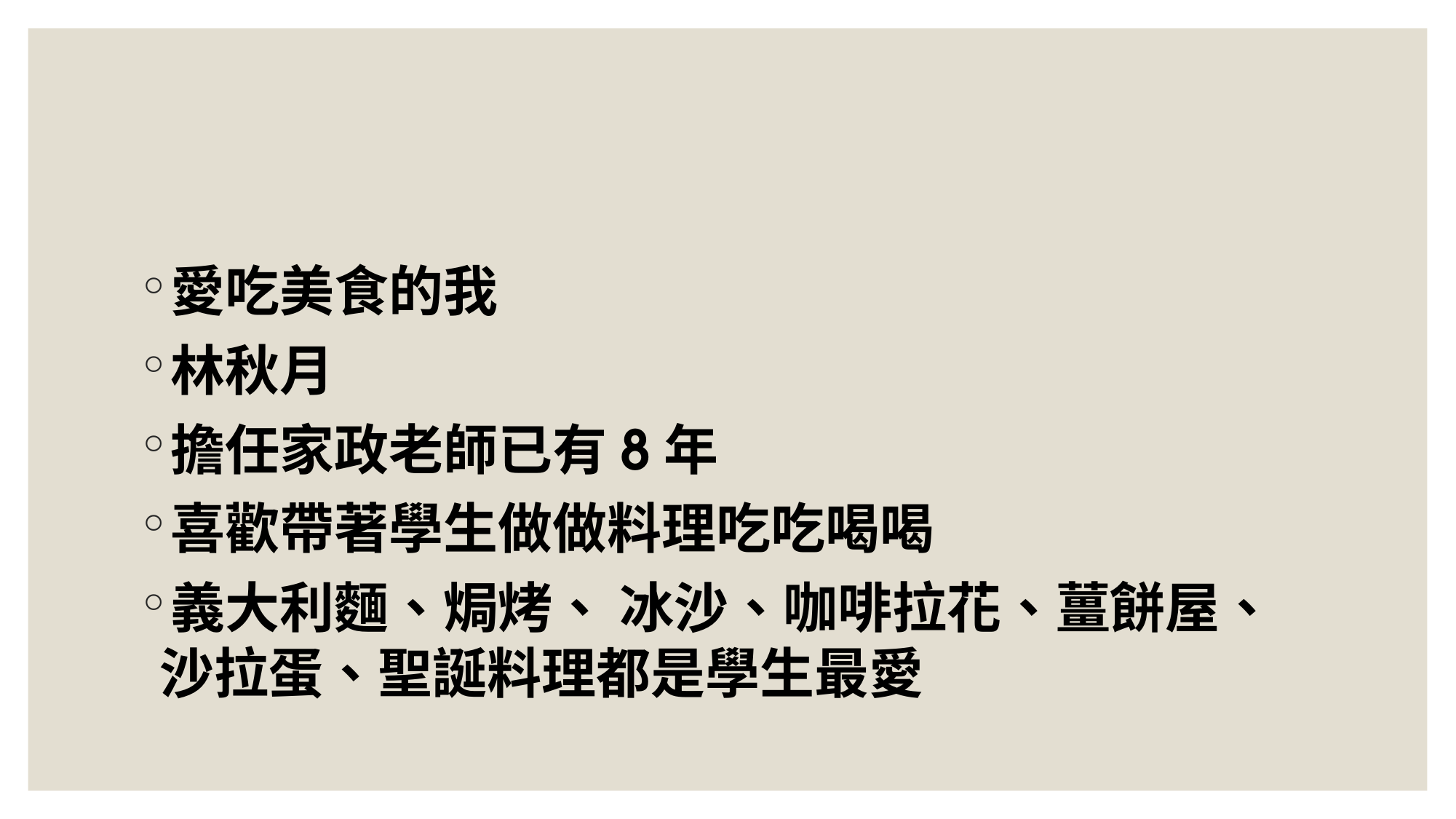

#
愛吃美食的我
林秋月
擔任家政老師已有8年
喜歡帶著學生做做料理吃吃喝喝
義大利麵、焗烤、 冰沙、咖啡拉花、薑餅屋、沙拉蛋、聖誕料理都是學生最愛